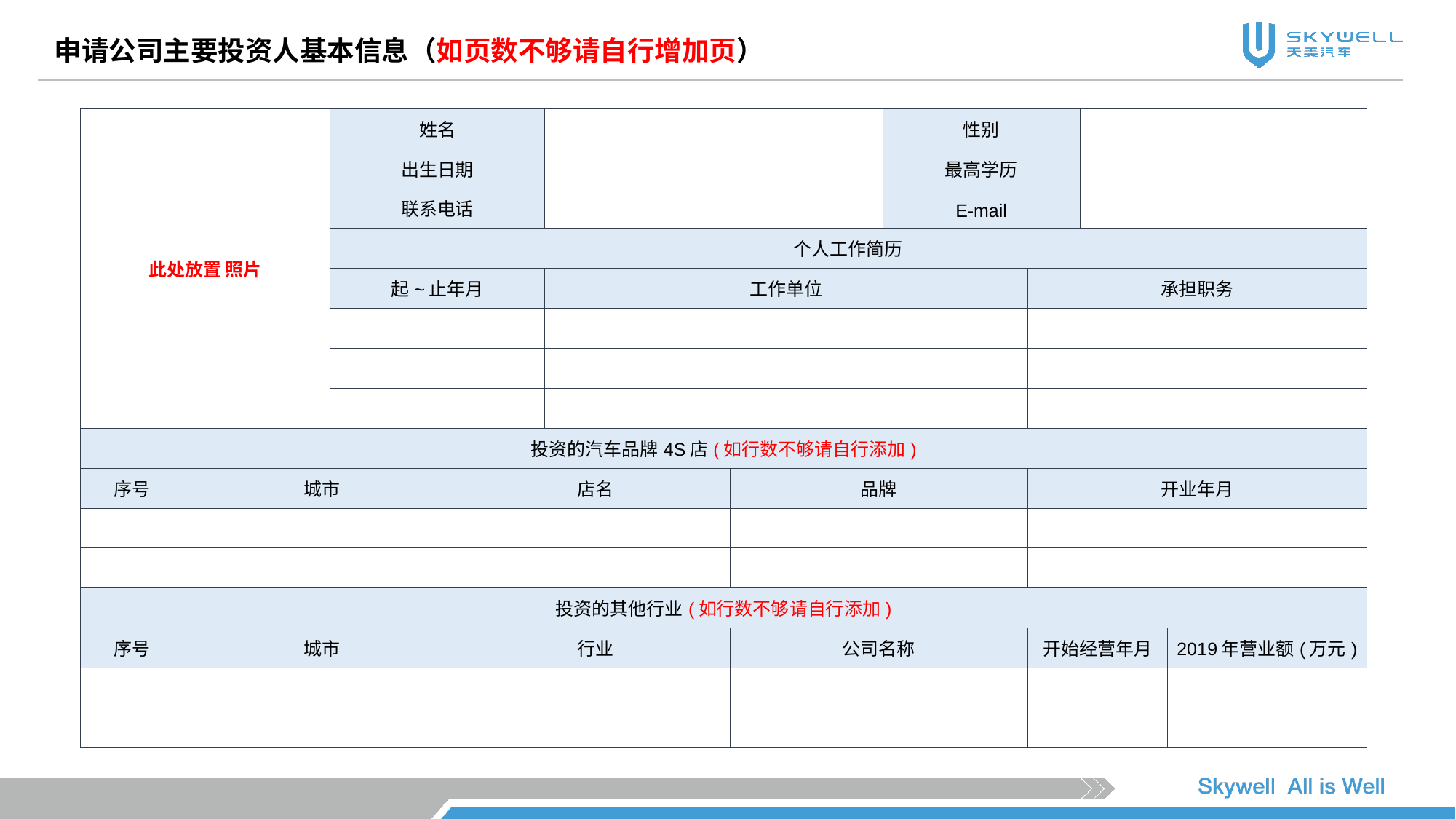

申请公司主要投资人基本信息（如页数不够请自行增加页）
| 此处放置 照片 |  | 姓名 |  |  |  | 性别 |  |  |  |
| --- | --- | --- | --- | --- | --- | --- | --- | --- | --- |
|  |  | 出生日期 |  |  |  | 最高学历 |  |  |  |
|  |  | 联系电话 |  |  |  | E-mail |  |  |  |
|  |  | 个人工作简历 |  |  |  |  |  |  |  |
|  |  | 起~止年月 |  | 工作单位 |  |  | 承担职务 |  |  |
|  |  |  |  |  |  |  |  |  |  |
|  |  |  |  |  |  |  |  |  |  |
|  |  |  |  |  |  |  |  |  |  |
| 投资的汽车品牌4S店(如行数不够请自行添加) |  |  |  |  |  |  |  |  |  |
| 序号 | 城市 |  | 店名 |  | 品牌 |  | 开业年月 |  |  |
|  |  |  |  |  |  |  |  |  |  |
|  |  |  |  |  |  |  |  |  |  |
| 投资的其他行业(如行数不够请自行添加) |  |  |  |  |  |  |  |  |  |
| 序号 | 城市 |  | 行业 |  | 公司名称 |  | 开始经营年月 |  | 2019年营业额(万元) |
|  |  |  |  |  |  |  |  |  |  |
|  |  |  |  |  |  |  |  |  |  |